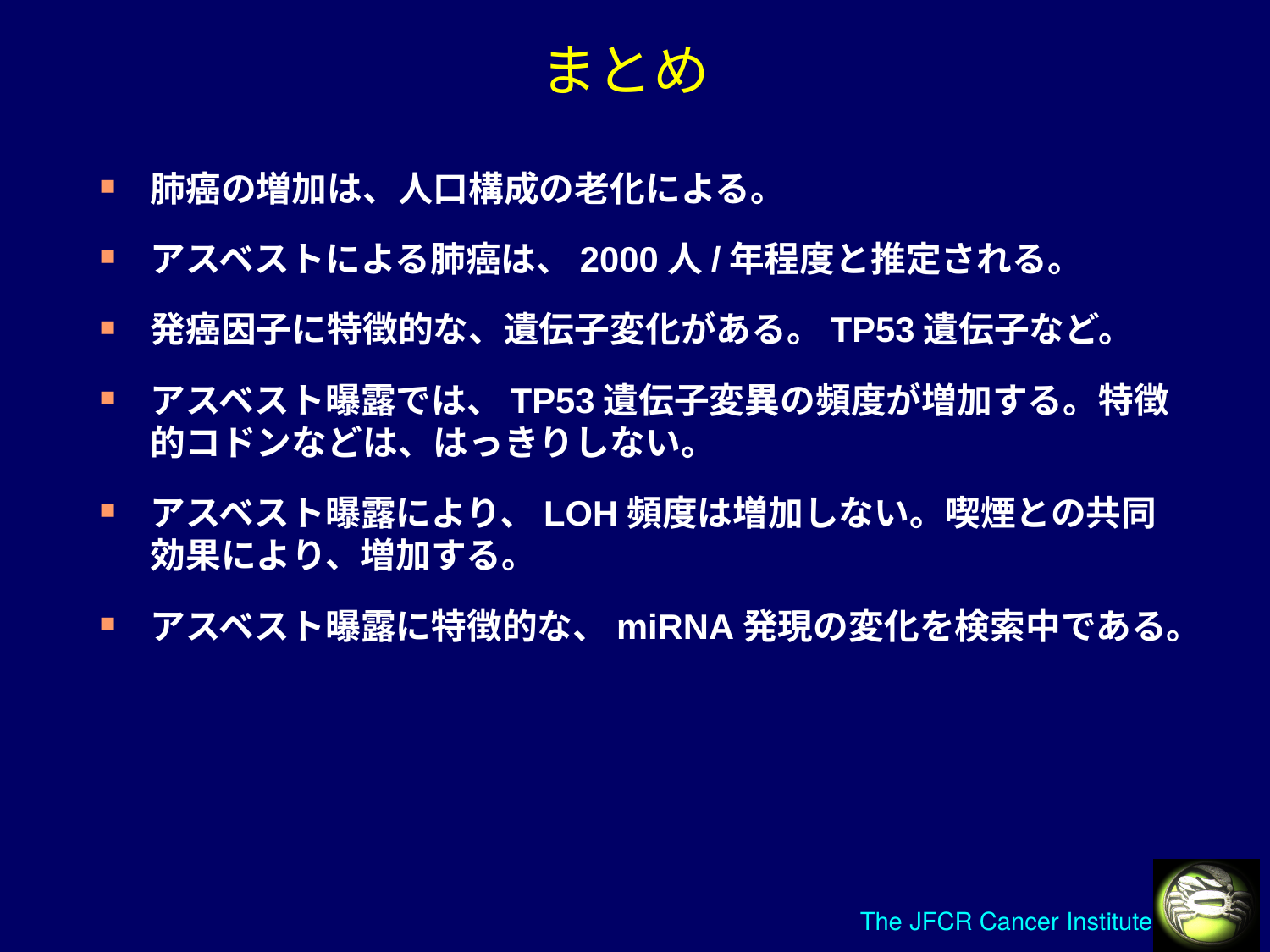

# まとめ
肺癌の増加は、人口構成の老化による。
アスベストによる肺癌は、2000人/年程度と推定される。
発癌因子に特徴的な、遺伝子変化がある。TP53遺伝子など。
アスベスト曝露では、TP53遺伝子変異の頻度が増加する。特徴的コドンなどは、はっきりしない。
アスベスト曝露により、LOH頻度は増加しない。喫煙との共同効果により、増加する。
アスベスト曝露に特徴的な、miRNA発現の変化を検索中である。